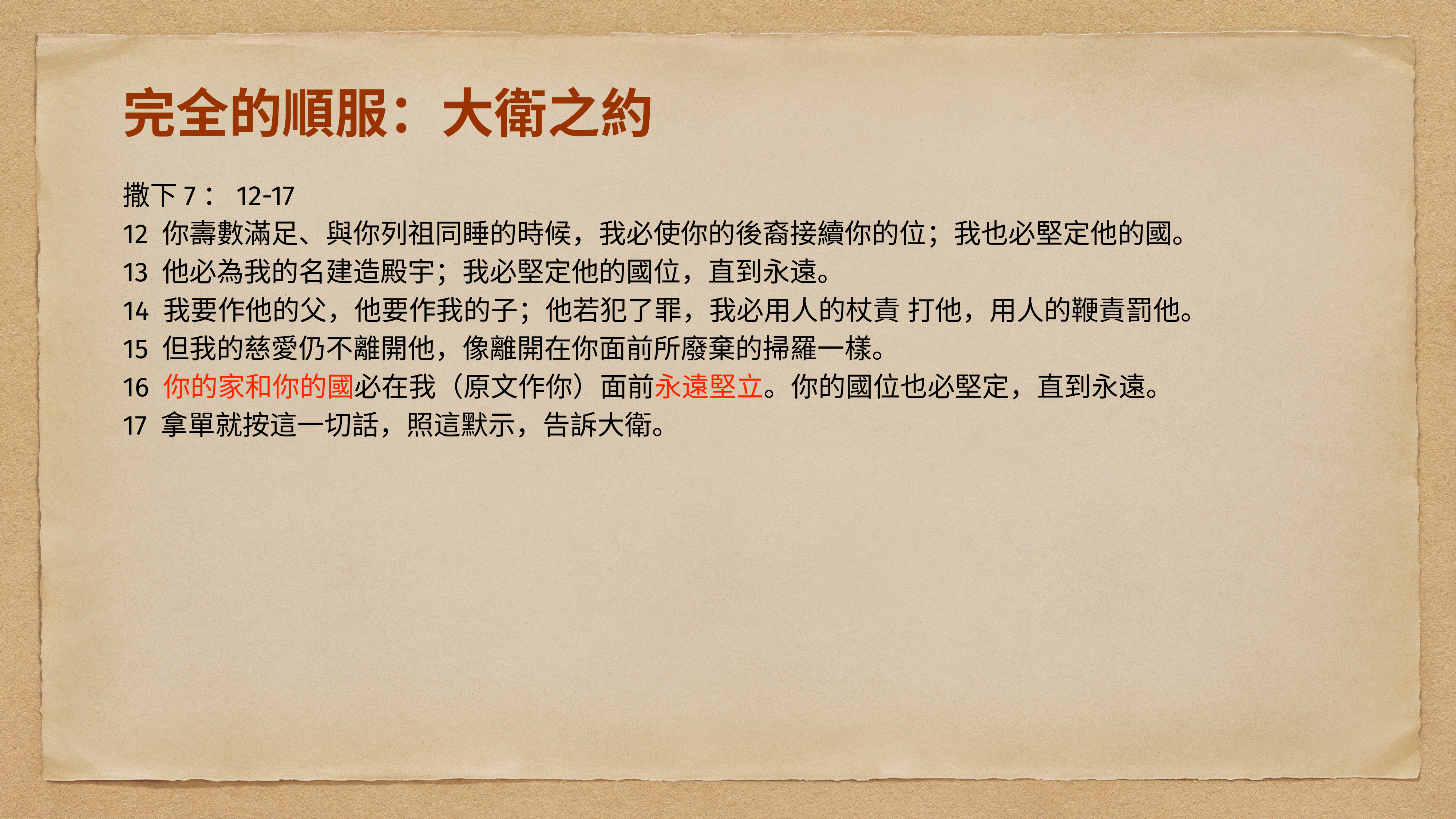

# 完全的順服：大衛之約
撒下7：12-17
12 你壽數滿足、與你列祖同睡的時候，我必使你的後裔接續你的位；我也必堅定他的國。
13 他必為我的名建造殿宇；我必堅定他的國位，直到永遠。
14 我要作他的父，他要作我的子；他若犯了罪，我必用人的杖責 打他，用人的鞭責罰他。
15 但我的慈愛仍不離開他，像離開在你面前所廢棄的掃羅一樣。
16 你的家和你的國必在我（原文作你）面前永遠堅立。你的國位也必堅定，直到永遠。
17 拿單就按這一切話，照這默示，告訴大衛。